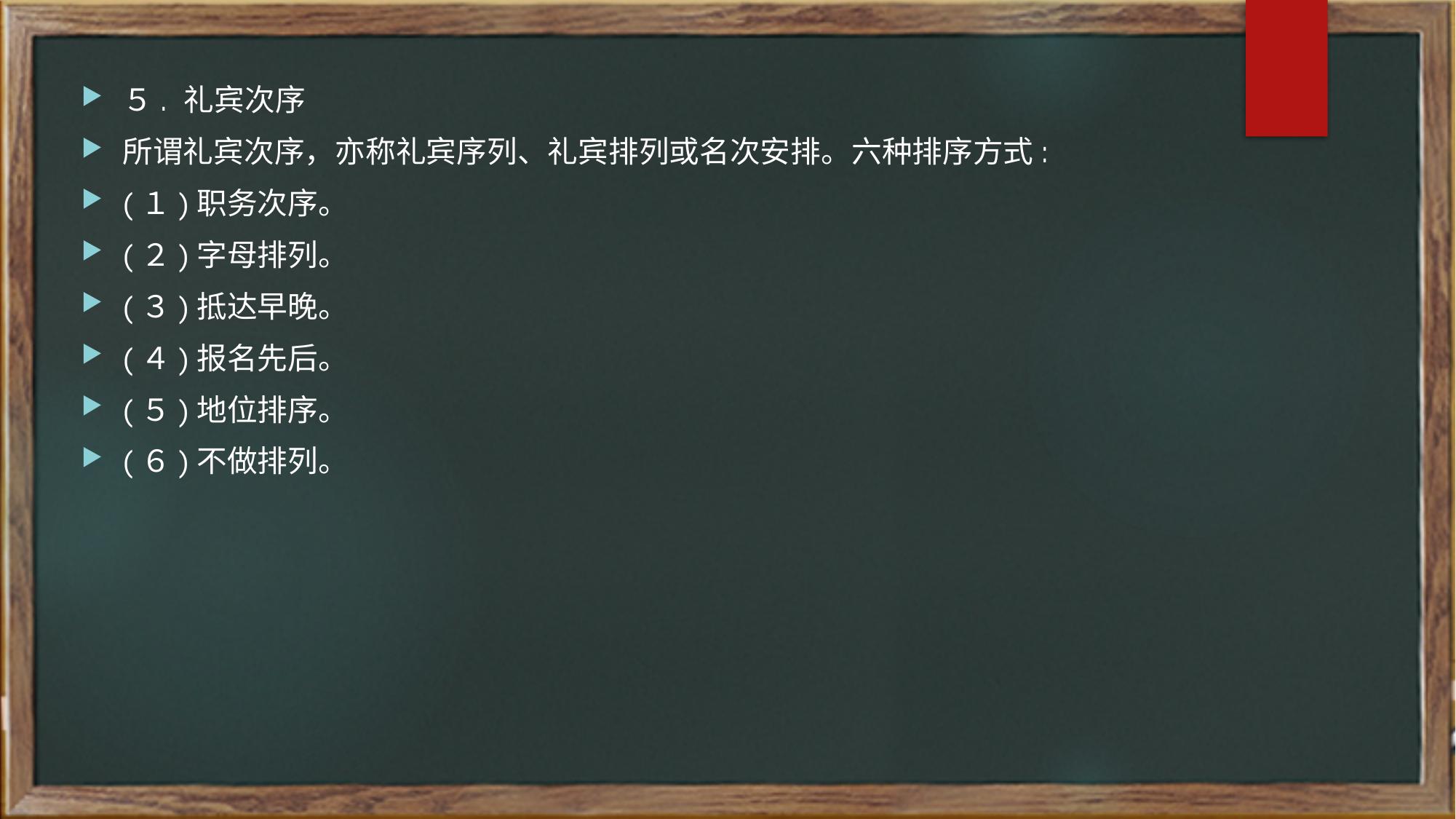

５. 礼宾次序
所谓礼宾次序，亦称礼宾序列、礼宾排列或名次安排。六种排序方式:
(１)职务次序。
(２)字母排列。
(３)抵达早晚。
(４)报名先后。
(５)地位排序。
(６)不做排列。